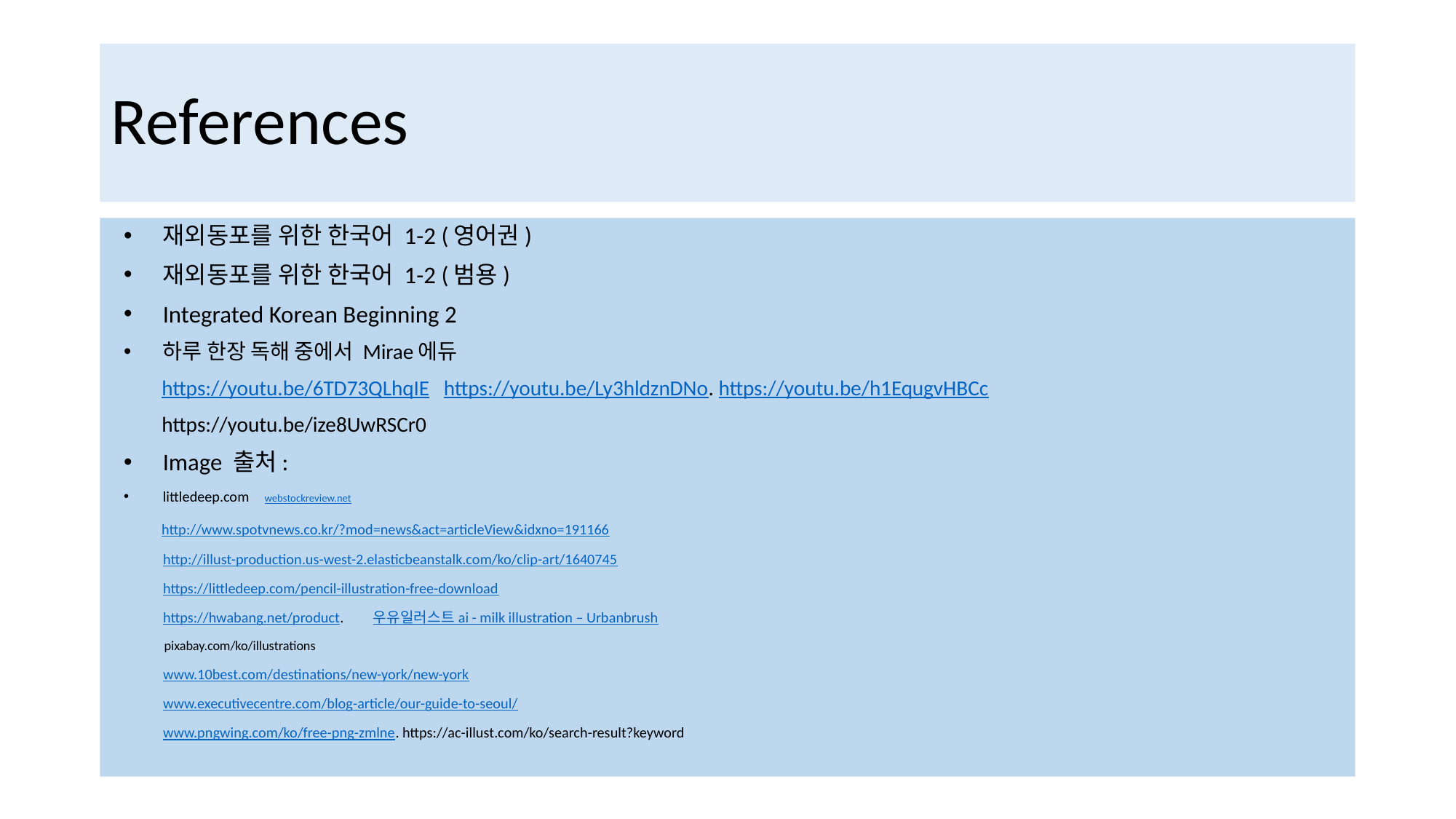

# References
재외동포를 위한 한국어 1-2 (영어권)
재외동포를 위한 한국어 1-2 (범용)
Integrated Korean Beginning 2
하루 한장 독해 중에서 Mirae에듀
        https://youtu.be/6TD73QLhqIE   https://youtu.be/Ly3hldznDNo. https://youtu.be/h1EqugvHBCc
        https://youtu.be/ize8UwRSCr0
Image 출처:
littledeep.com      webstockreview.net
         http://www.spotvnews.co.kr/?mod=news&act=articleView&idxno=191166
            http://illust-production.us-west-2.elasticbeanstalk.com/ko/clip-art/1640745
            https://littledeep.com/pencil-illustration-free-download
            https://hwabang.net/product.        우유일러스트 ai - milk illustration – Urbanbrush
             pixabay.com/ko/illustrations
            www.10best.com/destinations/new-york/new-york
            www.executivecentre.com/blog-article/our-guide-to-seoul/
            www.pngwing.com/ko/free-png-zmlne. https://ac-illust.com/ko/search-result?keyword